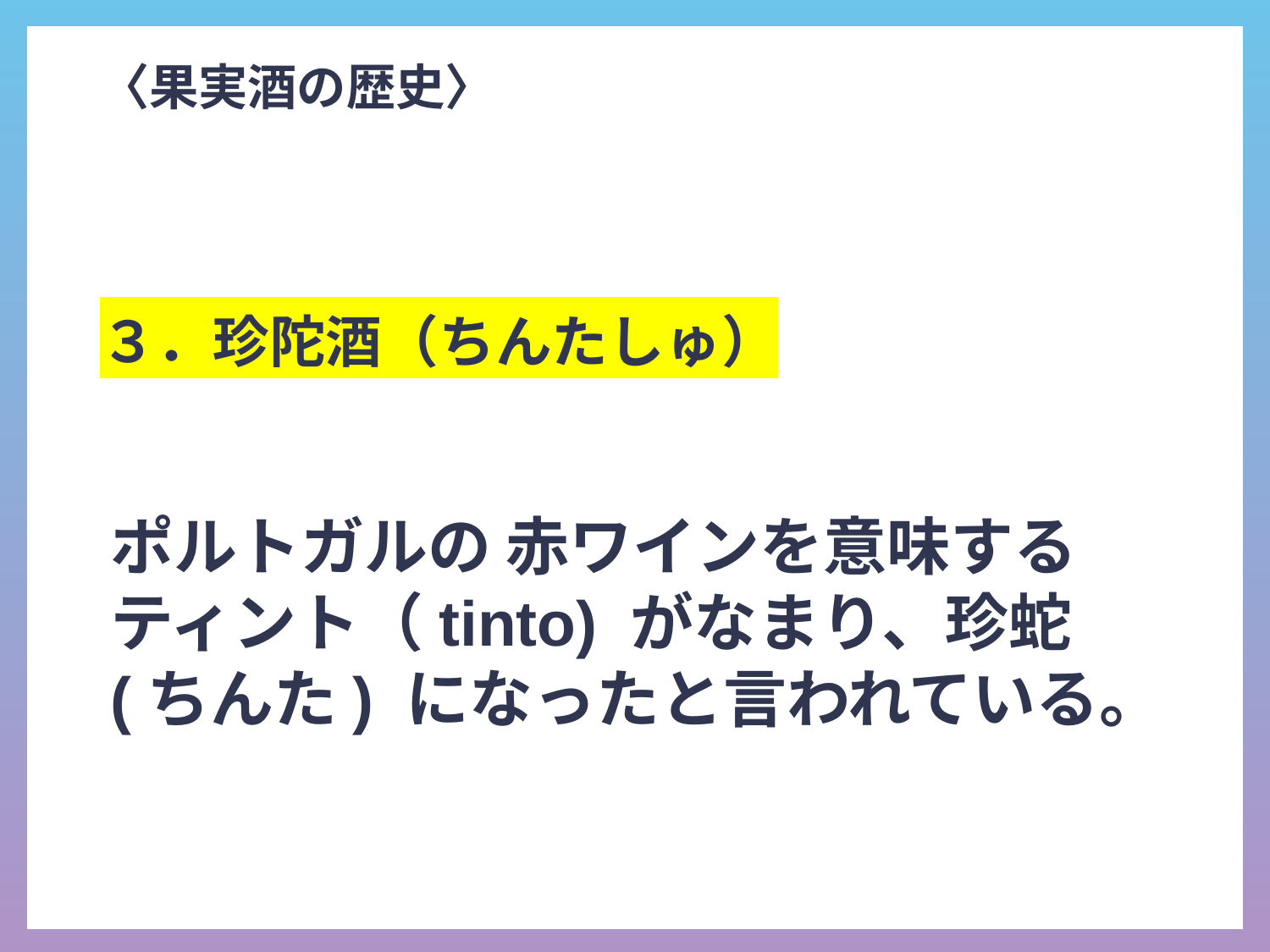

# 〈果実酒の歴史〉
３．珍陀酒（ちんたしゅ）
ポルトガルの 赤ワインを意味する ティント（tinto) がなまり、珍蛇(ちんた) になったと言われている。